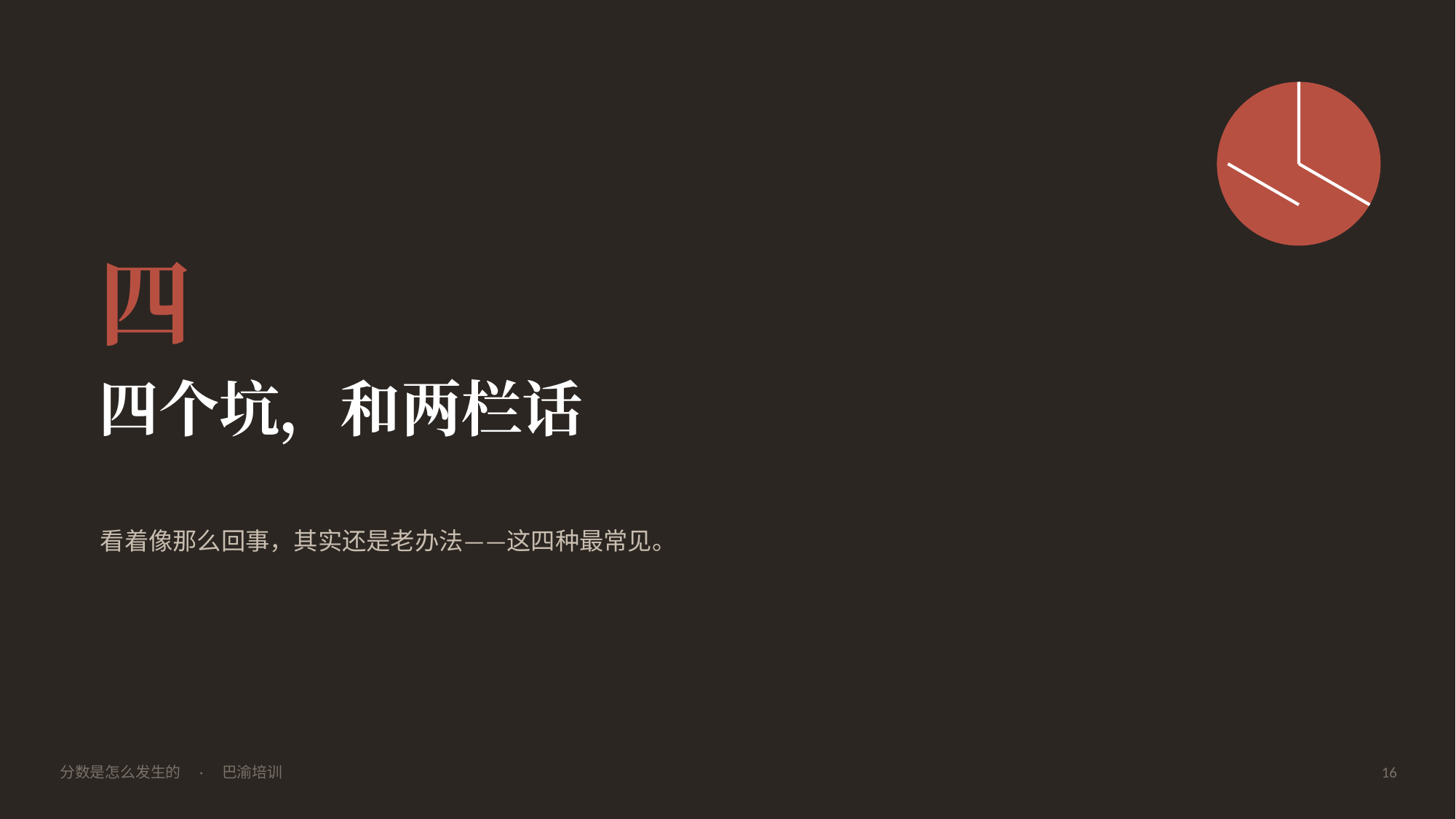

四
四个坑，和两栏话
看着像那么回事，其实还是老办法——这四种最常见。
分数是怎么发生的　·　巴渝培训
16